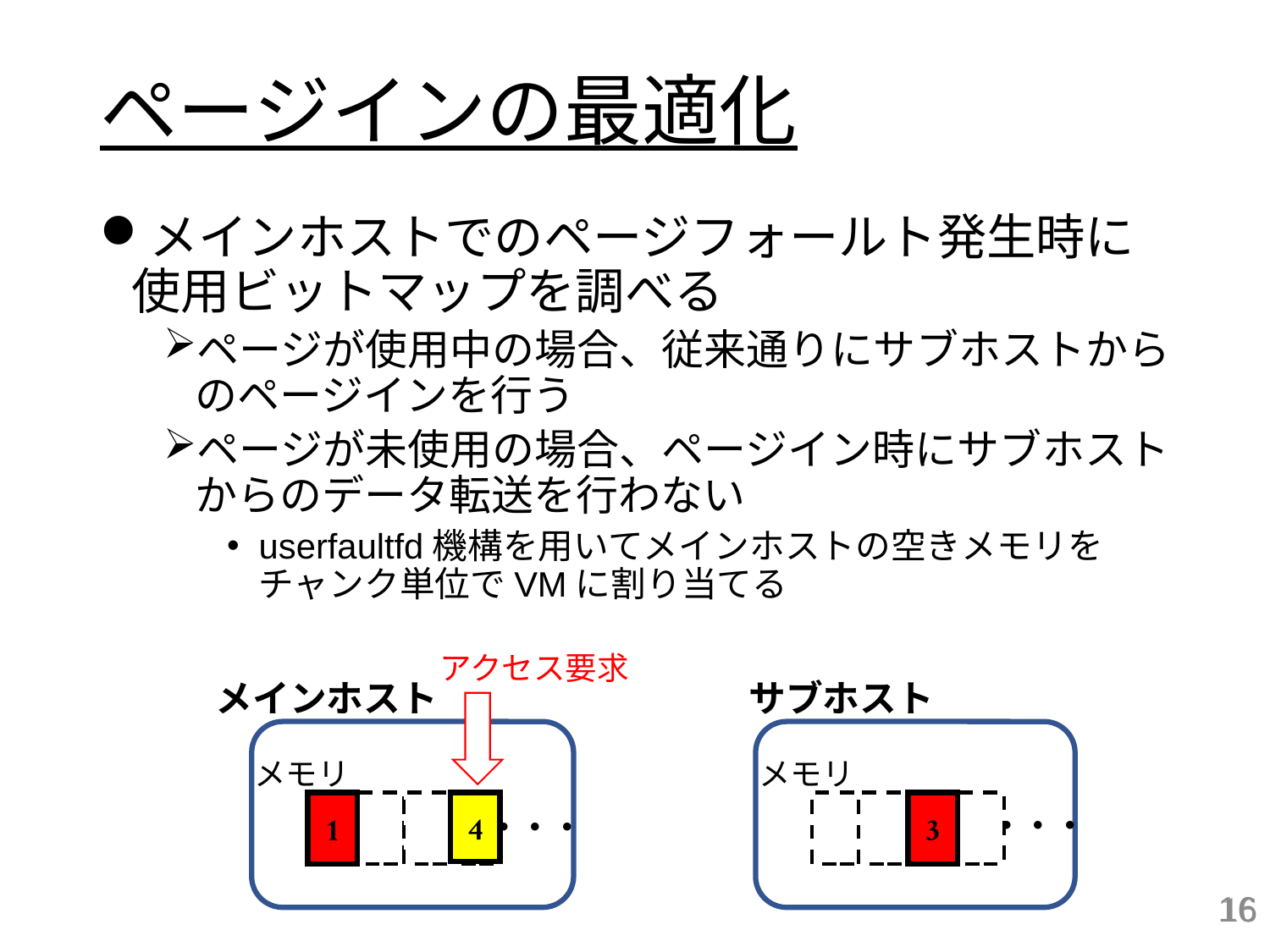

# ページインの最適化
メインホストでのページフォールト発生時に使用ビットマップを調べる
ページが使用中の場合、従来通りにサブホストからのページインを行う
ページが未使用の場合、ページイン時にサブホストからのデータ転送を行わない
userfaultfd機構を用いてメインホストの空きメモリをチャンク単位でVMに割り当てる
アクセス要求
サブホスト

メインホスト

メモリ
メモリ
4
1

3

・・・
・・・
16
16